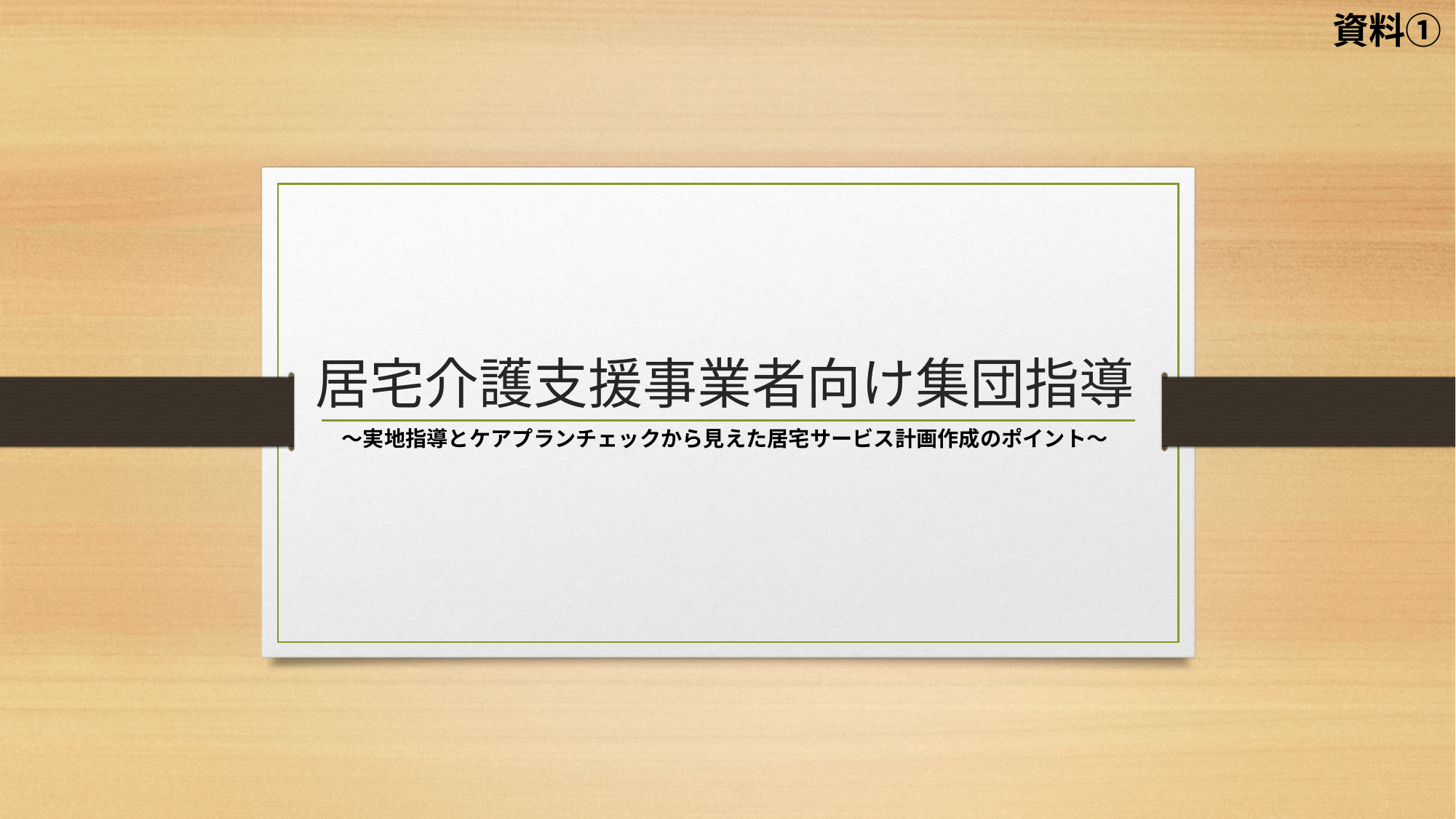

資料①
# 居宅介護支援事業者向け集団指導
～実地指導とケアプランチェックから見えた居宅サービス計画作成のポイント～